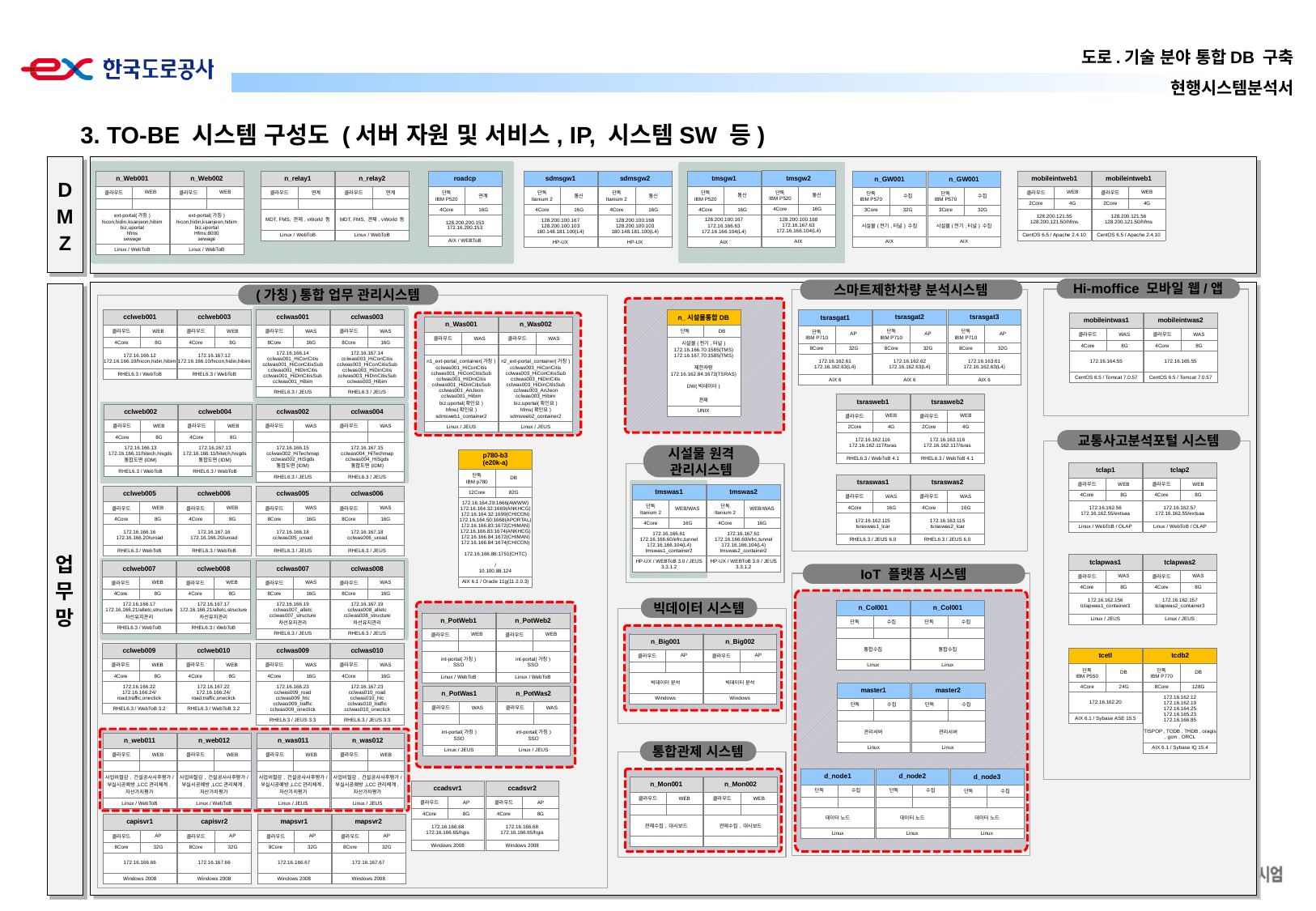

3. TO-BE 시스템 구성도 (서버 자원 및 서비스, IP, 시스템SW 등)

D
M
Z

업
무
망

| tmsgw2 |  |
| --- | --- |
| 단독 IBM P520 | 통신 |
| 4Core | 16G |
| 128.200.100.168 172.16.167.63 172.16.166.104(L4) |  |
| AIX |  |
| mobileintweb1 |  |
| --- | --- |
| 클라우드 | WEB |
| 2Core | 4G |
| 128.200.121.55 128.200.121.50/hfms |  |
| CentOS 6.5 / Apache 2.4.10 |  |
| mobileintweb1 |  |
| --- | --- |
| 클라우드 | WEB |
| 2Core | 4G |
| 128.200.121.56 128.200.121.50/hfms |  |
| CentOS 6.5 / Apache 2.4.10 |  |
| tmsgw1 |  |
| --- | --- |
| 단독 IBM P520 | 통신 |
| 4Core | 16G |
| 128.200.100.167 172.16.166.63 172.16.166.104(L4) |  |
| AIX |  |
| n\_Web001 |  |
| --- | --- |
| 클라우드 | WEB |
|  |  |
| ext-portal(가칭) hicon,hidin,ksanjeon,hibim biz,uportal hfms sewage |  |
| Linux / WebToB |  |
| n\_Web002 |  |
| --- | --- |
| 클라우드 | WEB |
|  |  |
| ext-portal(가칭) hicon,hidin,ksanjeon,hibim biz,uportal Hfms:8000 sewage |  |
| Linux / WebToB |  |
| n\_relay1 |  |
| --- | --- |
| 클라우드 | 연계 |
|  |  |
| MDT, FMS, 관제, vWorld 등 |  |
| Linux / WebToB |  |
| n\_relay2 |  |
| --- | --- |
| 클라우드 | 연계 |
|  |  |
| MDT, FMS, 관제, vWorld 등 |  |
| Linux / WebToB |  |
| sdmsgw2 |  |
| --- | --- |
| 단독 Itanium 2 | 통신 |
| 4Core | 16G |
| 128.200.100.168 128.200.100.103 180.148.181.100(L4) |  |
| HP-UX |  |
| roadcp |  |
| --- | --- |
| 단독 IBM P520 | 연계 |
| 4Core | 16G |
| 128.200.200.153 172.16.200.153 |  |
| AIX / WEBToB |  |
| sdmsgw1 |  |
| --- | --- |
| 단독 Itanium 2 | 통신 |
| 4Core | 16G |
| 128.200.100.167 128.200.100.103 180.148.181.100(L4) |  |
| HP-UX |  |
| n\_GW001 |  |
| --- | --- |
| 단독 IBM P570 | 수집 |
| 3Core | 32G |
| 시설물(전기,터널) 수집 |  |
| AIX |  |
| n\_GW001 |  |
| --- | --- |
| 단독 IBM P570 | 수집 |
| 3Core | 32G |
| 시설물(전기,터널) 수집 |  |
| AIX |  |
Hi-moffice 모바일 웹/앱
스마트제한차량 분석시스템

(가칭)통합 업무 관리시스템

| n\_시설물통합DB |  |
| --- | --- |
| 단독 | DB |
| 시설물(전기,터널) 172.16.166.70:1585(TMS) 172.16.167.70:1585(TMS) 제한차량 172.16.162.84:1673(TSRAS) DW(빅데이터) 관제 |  |
| UNIX |  |
| cclweb001 |  |
| --- | --- |
| 클라우드 | WEB |
| 4Core | 8G |
| 172.16.166.12 172.16.166.10/hicon,hidin,hibim |  |
| RHEL6.3 / WebToB |  |
| cclweb003 |  |
| --- | --- |
| 클라우드 | WEB |
| 4Core | 8G |
| 172.16.167.12 172.16.166.10/hicon,hidin,hibim |  |
| RHEL6.3 / WebToB |  |
| cclwas001 |  |
| --- | --- |
| 클라우드 | WAS |
| 8Core | 16G |
| 172.16.166.14 cclwas001\_HiConCitis cclwas001\_HiConCitisSub cclwas001\_HiDinCitis cclwas001\_HiDinCitisSub cclwas001\_Hibim |  |
| RHEL6.3 / JEUS |  |
| cclwas003 |  |
| --- | --- |
| 클라우드 | WAS |
| 8Core | 16G |
| 172.16.167.14 cclwas003\_HiConCitis cclwas003\_HiConCitisSub cclwas003\_HiDinCitis cclwas003\_HiDinCitisSub cclwas003\_Hibim |  |
| RHEL6.3 / JEUS |  |
| tsrasgat3 |  |
| --- | --- |
| 단독 IBM P710 | AP |
| 8Core | 32G |
| 172.16.163.61 172.16.162.63(L4) |  |
| AIX 6 |  |
| tsrasgat2 |  |
| --- | --- |
| 단독 IBM P710 | AP |
| 8Core | 32G |
| 172.16.162.62 172.16.162.63(L4) |  |
| AIX 6 |  |
| tsrasgat1 |  |
| --- | --- |
| 단독 IBM P710 | AP |
| 8Core | 32G |
| 172.16.162.61 172.16.162.63(L4) |  |
| AIX 6 |  |

| mobileintwas1 |  |
| --- | --- |
| 클라우드 | WAS |
| 4Core | 8G |
| 172.16.164.55 |  |
| CentOS 6.5 / Tomcat 7.0.57 |  |
| mobileintwas2 |  |
| --- | --- |
| 클라우드 | WAS |
| 4Core | 8G |
| 172.16.165.55 |  |
| CentOS 6.5 / Tomcat 7.0.57 |  |
| n\_Was001 |  |
| --- | --- |
| 클라우드 | WAS |
|  |  |
| n1\_ext-portal\_container(가칭) cclwas001\_HiConCitis cclwas001\_HiConCitisSub cclwas001\_HiDinCitis cclwas001\_HiDinCitisSub cclwas001\_AnJeon cclwas001\_Hibim biz,uportal(확인요) hfms(확인요) sdmsweb1\_container2 |  |
| Linux / JEUS |  |
| n\_Was002 |  |
| --- | --- |
| 클라우드 | WAS |
|  |  |
| n2\_ext-portal\_container(가칭) cclwas003\_HiConCitis cclwas003\_HiConCitisSub cclwas003\_HiDinCitis cclwas003\_HiDinCitisSub cclwas003\_AnJeon cclwas003\_Hibim biz,uportal(확인요) hfms(확인요) sdmsweb2\_container2 |  |
| Linux / JEUS |  |
| tsrasweb1 |  |
| --- | --- |
| 클라우드 | WEB |
| 2Core | 4G |
| 172.16.162.116 172.16.162.117/tsras |  |
| RHEL6.3 / WebToB 4.1 |  |
| tsrasweb2 |  |
| --- | --- |
| 클라우드 | WEB |
| 2Core | 4G |
| 172.16.163.116 172.16.162.117/tsras |  |
| RHEL6.3 / WebToB 4.1 |  |

| cclweb002 |  |
| --- | --- |
| 클라우드 | WEB |
| 4Core | 8G |
| 172.16.166.13 172.16.166.11/hitech,hisgds 통합도면(IDM) |  |
| RHEL6.3 / WebToB |  |
| cclweb004 |  |
| --- | --- |
| 클라우드 | WEB |
| 4Core | 8G |
| 172.16.167.13 172.16.166.11/hitech,hisgds 통합도면(IDM) |  |
| RHEL6.3 / WebToB |  |
| cclwas002 |  |
| --- | --- |
| 클라우드 | WAS |
|  |  |
| 172.16.166.15 cclwas002\_HiTechmap cclwas002\_HiSgds 통합도면(IDM) |  |
| RHEL6.3 / JEUS |  |
| cclwas004 |  |
| --- | --- |
| 클라우드 | WAS |
|  |  |
| 172.16.167.15 cclwas004\_HiTechmap cclwas004\_HiSgds 통합도면(IDM) |  |
| RHEL6.3 / JEUS |  |
교통사고분석포털 시스템

시설물 원격
관리시스템

| p780-b3 (e20k-a) |  |
| --- | --- |
| 단독 IBM p780 | DB |
| 12Core | 82G |
| 172.16.164.29:1666(AWWW) 172.16.164.32:1669(ANKHCG) 172.16.164.32:1699(CHICON) 172.16.164.50:1668(APORTAL) 172.16.166.83:1672(CHIMAN) 172.16.166.83:1674(ANKHCG) 172.16.166.84:1672(CHIMAN) 172.16.166.84:1674(CHICON) 172.16.166.86:1751(CHTC) / 10.100.88.124 |  |
| AIX 6.1 / Oracle 11g(11.2.0.3) |  |
| tclap1 |  |
| --- | --- |
| 클라우드 | WEB |
| 4Core | 8G |
| 172.16.162.56 172.16.162.55/extsaa |  |
| Linux / WebToB / OLAP |  |
| tclap2 |  |
| --- | --- |
| 클라우드 | WEB |
| 4Core | 8G |
| 172.16.162.57 172.16.162.55/extsaa |  |
| Linux / WebToB / OLAP |  |
| tsraswas1 |  |
| --- | --- |
| 클라우드 | WAS |
| 4Core | 16G |
| 172.16.162.115 tsraswas1\_lcar |  |
| RHEL6.3 / JEUS 6.0 |  |
| tsraswas2 |  |
| --- | --- |
| 클라우드 | WAS |
| 4Core | 16G |
| 172.16.163.115 tsraswas2\_lcar |  |
| RHEL6.3 / JEUS 6.0 |  |

| tmswas2 |  |
| --- | --- |
| 단독 Itanium 2 | WEB/WAS |
| 4Core | 16G |
| 172.16.167.61 172.16.166.60/efrc,tunnel 172.16.166.104(L4) tmswas2\_container2 |  |
| HP-UX / WEBToB 3.0 / JEUS 3.3.1.2 |  |
| tmswas1 |  |
| --- | --- |
| 단독 Itanium 2 | WEB/WAS |
| 4Core | 16G |
| 172.16.166.61 172.16.166.60/efrc,tunnel 172.16.166.104(L4) tmswas1\_container2 |  |
| HP-UX / WEBToB 3.0 / JEUS 3.3.1.2 |  |
| cclweb005 |  |
| --- | --- |
| 클라우드 | WEB |
| 4Core | 8G |
| 172.16.166.16 172.16.166.20/uroad |  |
| RHEL6.3 / WebToB |  |
| cclweb006 |  |
| --- | --- |
| 클라우드 | WEB |
| 4Core | 8G |
| 172.16.167.16 172.16.166.20/uroad |  |
| RHEL6.3 / WebToB |  |
| cclwas005 |  |
| --- | --- |
| 클라우드 | WAS |
| 8Core | 16G |
| 172.16.166.18 cclwas005\_uroad |  |
| RHEL6.3 / JEUS |  |
| cclwas006 |  |
| --- | --- |
| 클라우드 | WAS |
| 8Core | 16G |
| 172.16.167.18 cclwas006\_uroad |  |
| RHEL6.3 / JEUS |  |
| tclapwas1 |  |
| --- | --- |
| 클라우드 | WAS |
| 4Core | 8G |
| 172.16.162.156 tclapwas1\_container3 |  |
| Linux / JEUS |  |
| tclapwas2 |  |
| --- | --- |
| 클라우드 | WAS |
| 4Core | 8G |
| 172.16.162.157 tclapwas2\_container3 |  |
| Linux / JEUS |  |

| cclweb007 |  |
| --- | --- |
| 클라우드 | WEB |
| 4Core | 8G |
| 172.16.166.17 172.16.166.21/alletc,structure 차선유지관리 |  |
| RHEL6.3 / WebToB |  |
| cclweb008 |  |
| --- | --- |
| 클라우드 | WEB |
| 4Core | 8G |
| 172.16.167.17 172.16.166.21/alletc,structure 차선유지관리 |  |
| RHEL6.3 / WebToB |  |
| cclwas007 |  |
| --- | --- |
| 클라우드 | WAS |
| 8Core | 16G |
| 172.16.166.19 cclwas007\_alletc cclwas007\_structure 차선유지관리 |  |
| RHEL6.3 / JEUS |  |
| cclwas008 |  |
| --- | --- |
| 클라우드 | WAS |
| 8Core | 16G |
| 172.16.167.19 cclwas008\_alletc cclwas008\_structure 차선유지관리 |  |
| RHEL6.3 / JEUS |  |
IoT 플랫폼 시스템

빅데이터 시스템

| n\_Col001 |  |
| --- | --- |
| 단독 | 수집 |
|  |  |
| 통합수집 |  |
| Linux |  |
| n\_Col001 |  |
| --- | --- |
| 단독 | 수집 |
|  |  |
| 통합수집 |  |
| Linux |  |

| n\_PotWeb1 |  |
| --- | --- |
| 클라우드 | WEB |
|  |  |
| int-portal(가칭) SSO |  |
| Linux / WebToB |  |
| n\_PotWeb2 |  |
| --- | --- |
| 클라우드 | WEB |
|  |  |
| int-portal(가칭) SSO |  |
| Linux / WebToB |  |
| n\_Big001 |  |
| --- | --- |
| 클라우드 | AP |
|  |  |
| 빅데이터 분석 |  |
| Windows |  |
| n\_Big002 |  |
| --- | --- |
| 클라우드 | AP |
|  |  |
| 빅데이터 분석 |  |
| Windows |  |
| cclweb009 |  |
| --- | --- |
| 클라우드 | WEB |
| 4Core | 8G |
| 172.16.166.22 172.16.166.24/road,traffic,oneclick |  |
| RHEL6.3 / WebToB 3.2 |  |
| cclweb010 |  |
| --- | --- |
| 클라우드 | WEB |
| 4Core | 8G |
| 172.16.167.22 172.16.166.24/road,traffic,oneclick |  |
| RHEL6.3 / WebToB 3.2 |  |
| cclwas009 |  |
| --- | --- |
| 클라우드 | WAS |
| 4Core | 16G |
| 172.16.166.23 cclwas009\_road cclwas009\_htc cclwas009\_traffic cclwas009\_oneclick |  |
| RHEL6.3 / JEUS 3.3 |  |
| cclwas010 |  |
| --- | --- |
| 클라우드 | WAS |
| 4Core | 16G |
| 172.16.167.23 cclwas010\_road cclwas010\_htc cclwas010\_traffic cclwas010\_oneclick |  |
| RHEL6.3 / JEUS 3.3 |  |
| tcetl |  |
| --- | --- |
| 단독 IBM P550 | DB |
| 4Core | 24G |
| 172.16.162.20 |  |
| AIX 6.1 / Sybase ASE 15.5 |  |
| tcdb2 |  |
| --- | --- |
| 단독 IBM P770 | DB |
| 8Core | 128G |
| 172.16.162.12 172.16.162.19 172.16.164.25 172.16.165.23 172.16.166.85 / TISPOP , TODB , THDB , oragis , gcm , ORCL |  |
| AIX 6.1 / Sybase IQ 15.4 |  |
| master1 |  |
| --- | --- |
| 단독 | 수집 |
|  |  |
| 관리서버 |  |
| Linux |  |
| master2 |  |
| --- | --- |
| 단독 | 수집 |
|  |  |
| 관리서버 |  |
| Linux |  |
| n\_PotWas1 |  |
| --- | --- |
| 클라우드 | WAS |
|  |  |
| int-portal(가칭) SSO |  |
| Linux / JEUS |  |
| n\_PotWas2 |  |
| --- | --- |
| 클라우드 | WAS |
|  |  |
| int-portal(가칭) SSO |  |
| Linux / JEUS |  |

| n\_web011 |  |
| --- | --- |
| 클라우드 | WEB |
|  |  |
| 사업비절감, 건설공사사후평가/ 부실시공예방,LCC관리체계,자산가치평가 |  |
| Linux / WebToB |  |
| n\_web012 |  |
| --- | --- |
| 클라우드 | WEB |
|  |  |
| 사업비절감, 건설공사사후평가/ 부실시공예방,LCC관리체계,자산가치평가 |  |
| Linux / WebToB |  |
| n\_was011 |  |
| --- | --- |
| 클라우드 | WEB |
|  |  |
| 사업비절감, 건설공사사후평가/ 부실시공예방,LCC관리체계,자산가치평가 |  |
| Linux / JEUS |  |
| n\_was012 |  |
| --- | --- |
| 클라우드 | WEB |
|  |  |
| 사업비절감, 건설공사사후평가/ 부실시공예방,LCC관리체계,자산가치평가 |  |
| Linux / JEUS |  |
통합관제 시스템

| d\_node1 |  |
| --- | --- |
| 단독 | 수집 |
|  |  |
| 데이터 노드 |  |
| Linux |  |
| d\_node2 |  |
| --- | --- |
| 단독 | 수집 |
|  |  |
| 데이터 노드 |  |
| Linux |  |
| d\_node3 |  |
| --- | --- |
| 단독 | 수집 |
|  |  |
| 데이터 노드 |  |
| Linux |  |
| n\_Mon001 |  |
| --- | --- |
| 클라우드 | WEB |
|  |  |
| 관제수집, 대시보드 |  |
|  |  |
| n\_Mon002 |  |
| --- | --- |
| 클라우드 | WEB |
|  |  |
| 관제수집, 대시보드 |  |
|  |  |
| ccadsvr1 |  |
| --- | --- |
| 클라우드 | AP |
| 4Core | 8G |
| 172.16.166.68 172.16.166.65/hgis |  |
| Windows 2008 |  |
| ccadsvr2 |  |
| --- | --- |
| 클라우드 | AP |
| 4Core | 8G |
| 172.16.166.68 172.16.166.65/hgis |  |
| Windows 2008 |  |
| capisvr1 |  |
| --- | --- |
| 클라우드 | AP |
| 8Core | 32G |
| 172.16.166.66 |  |
| Windows 2008 |  |
| capisvr2 |  |
| --- | --- |
| 클라우드 | AP |
| 8Core | 32G |
| 172.16.167.66 |  |
| Windows 2008 |  |
| mapsvr1 |  |
| --- | --- |
| 클라우드 | AP |
| 8Core | 32G |
| 172.16.166.67 |  |
| Windows 2008 |  |
| mapsvr2 |  |
| --- | --- |
| 클라우드 | AP |
| 8Core | 32G |
| 172.16.167.67 |  |
| Windows 2008 |  |